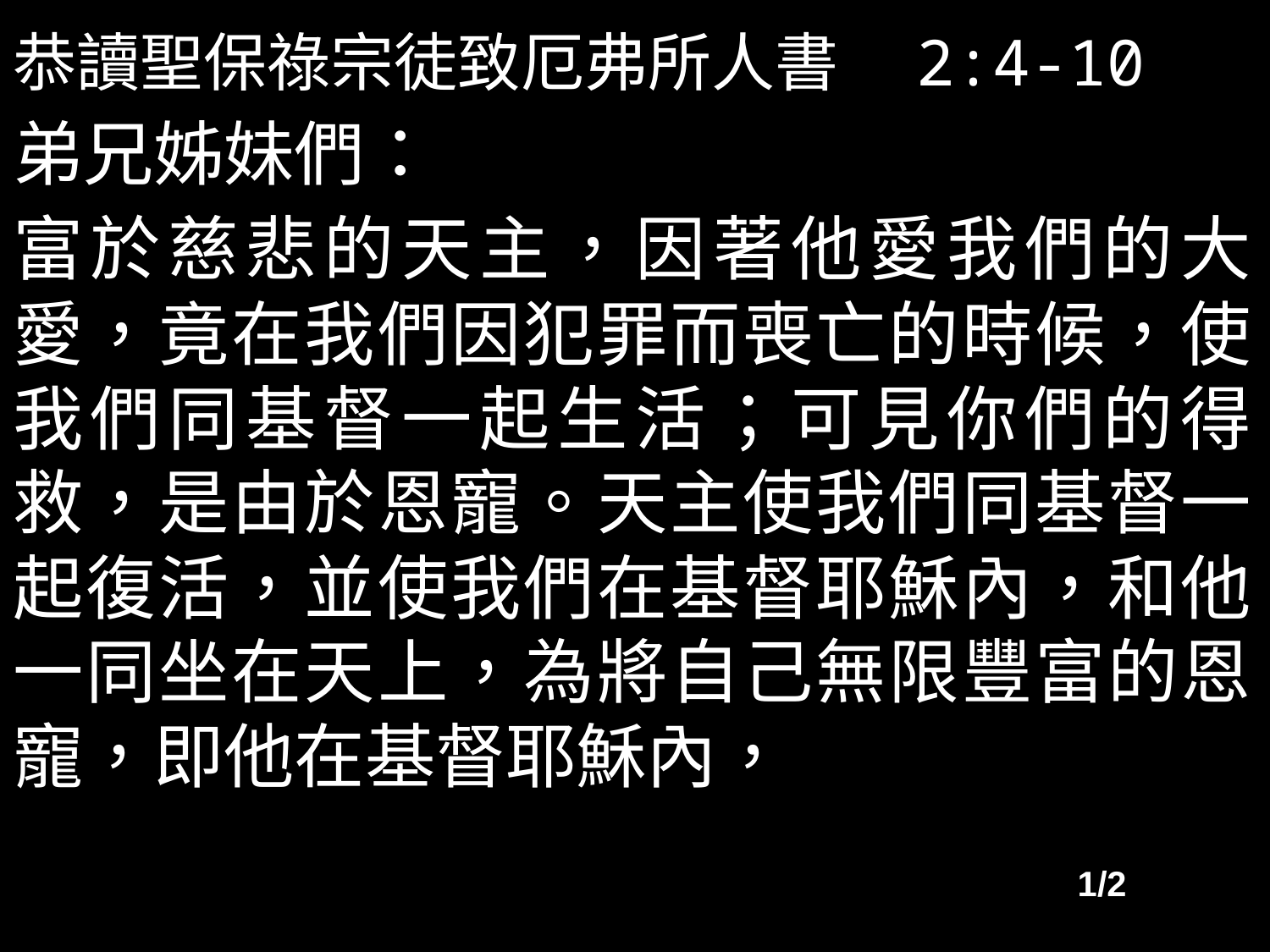

恭讀聖保祿宗徒致厄弗所人書　2:4-10
弟兄姊妹們：
富於慈悲的天主，因著他愛我們的大愛，竟在我們因犯罪而喪亡的時候，使我們同基督一起生活；可見你們的得救，是由於恩寵。天主使我們同基督一起復活，並使我們在基督耶穌內，和他一同坐在天上，為將自己無限豐富的恩寵，即他在基督耶穌內，
1/2